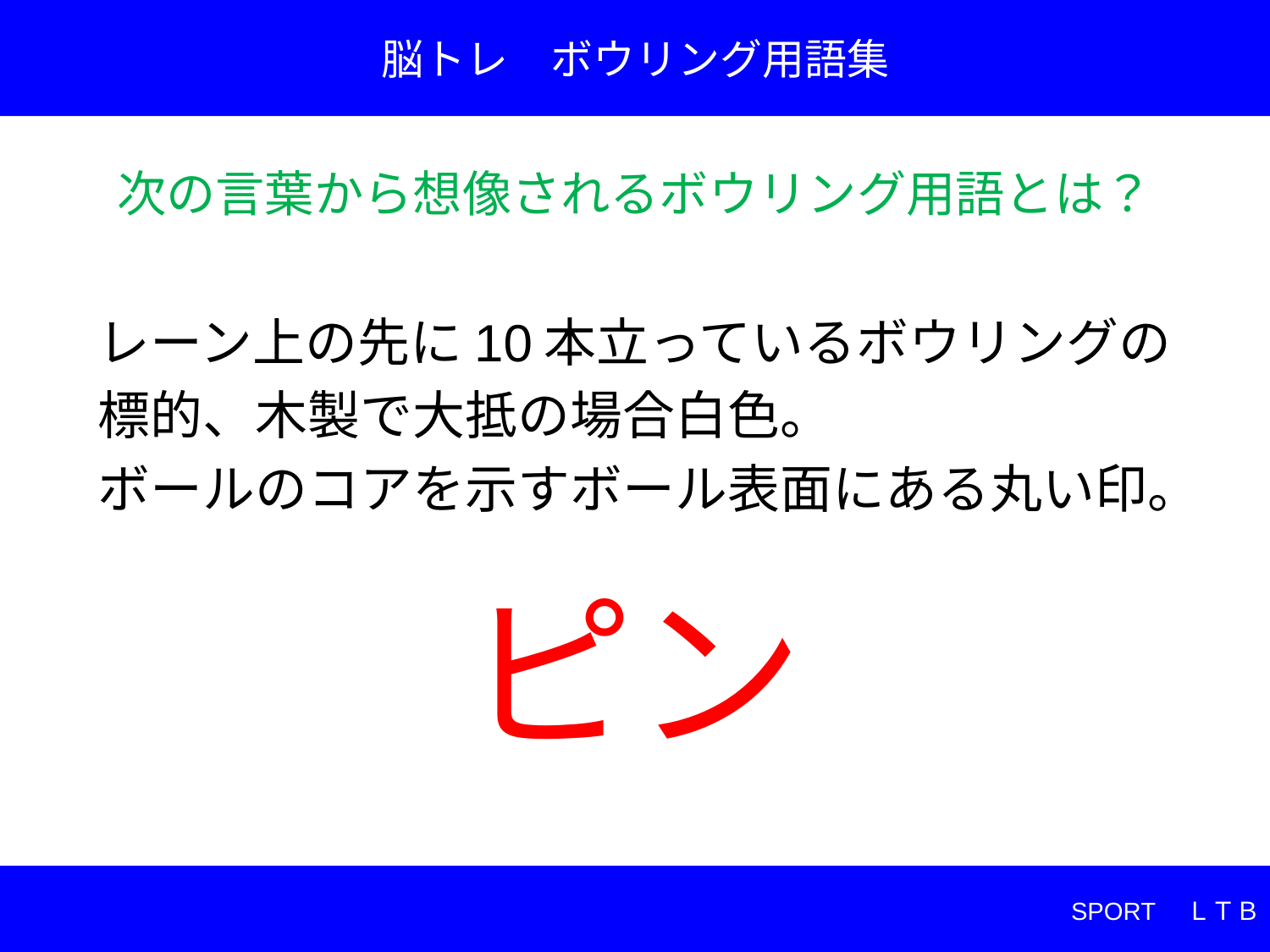

脳トレ　ボウリング用語集
次の言葉から想像されるボウリング用語とは？
レーン上の先に10本立っているボウリングの
標的、木製で大抵の場合白色。
ボールのコアを示すボール表面にある丸い印。
# ピン
SPORT　ＬＴＢ